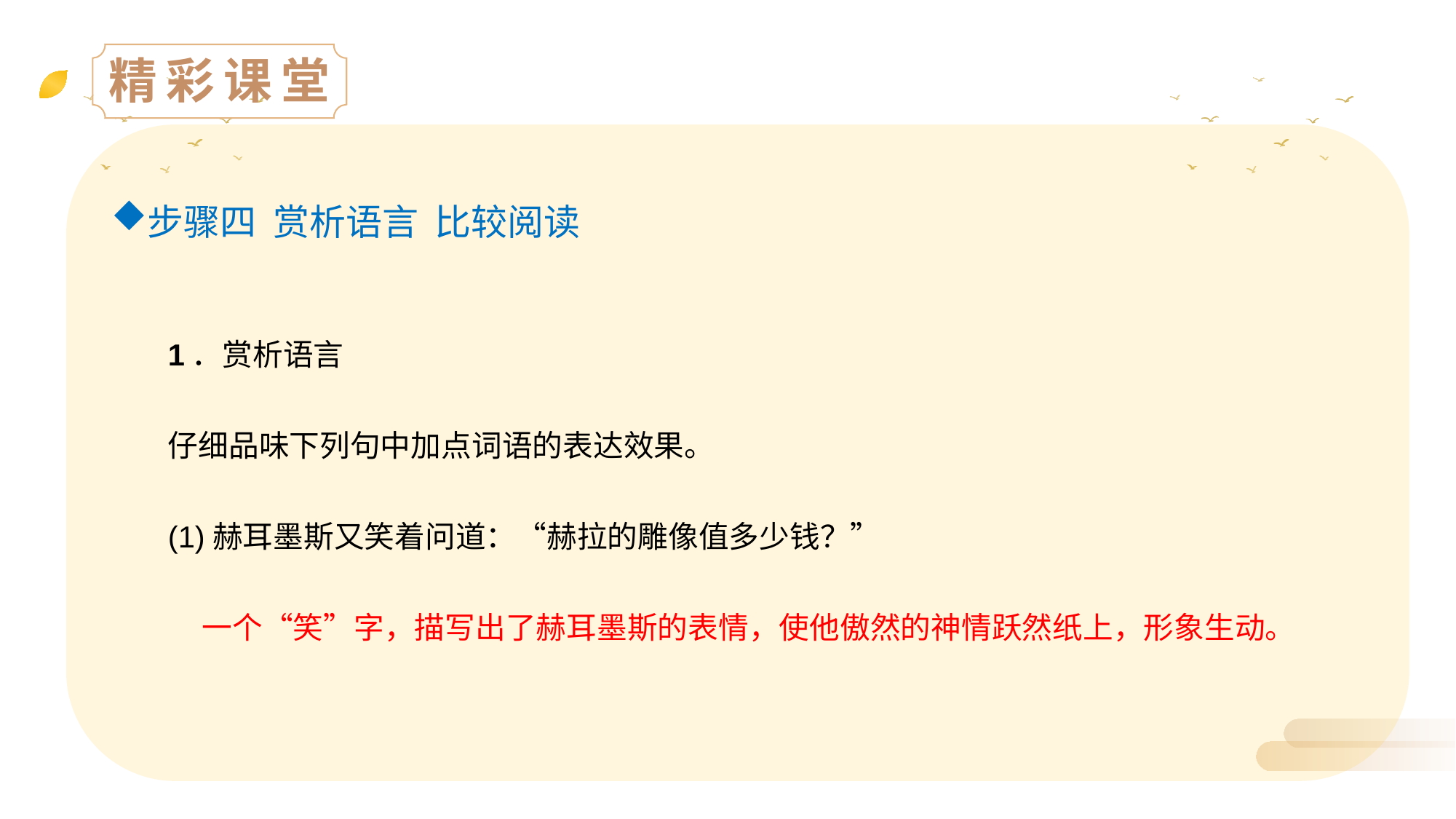

精彩课堂
步骤四  赏析语言  比较阅读
1．赏析语言
仔细品味下列句中加点词语的表达效果。
(1)赫耳墨斯又笑着问道：“赫拉的雕像值多少钱？”
    一个“笑”字，描写出了赫耳墨斯的表情，使他傲然的神情跃然纸上，形象生动。